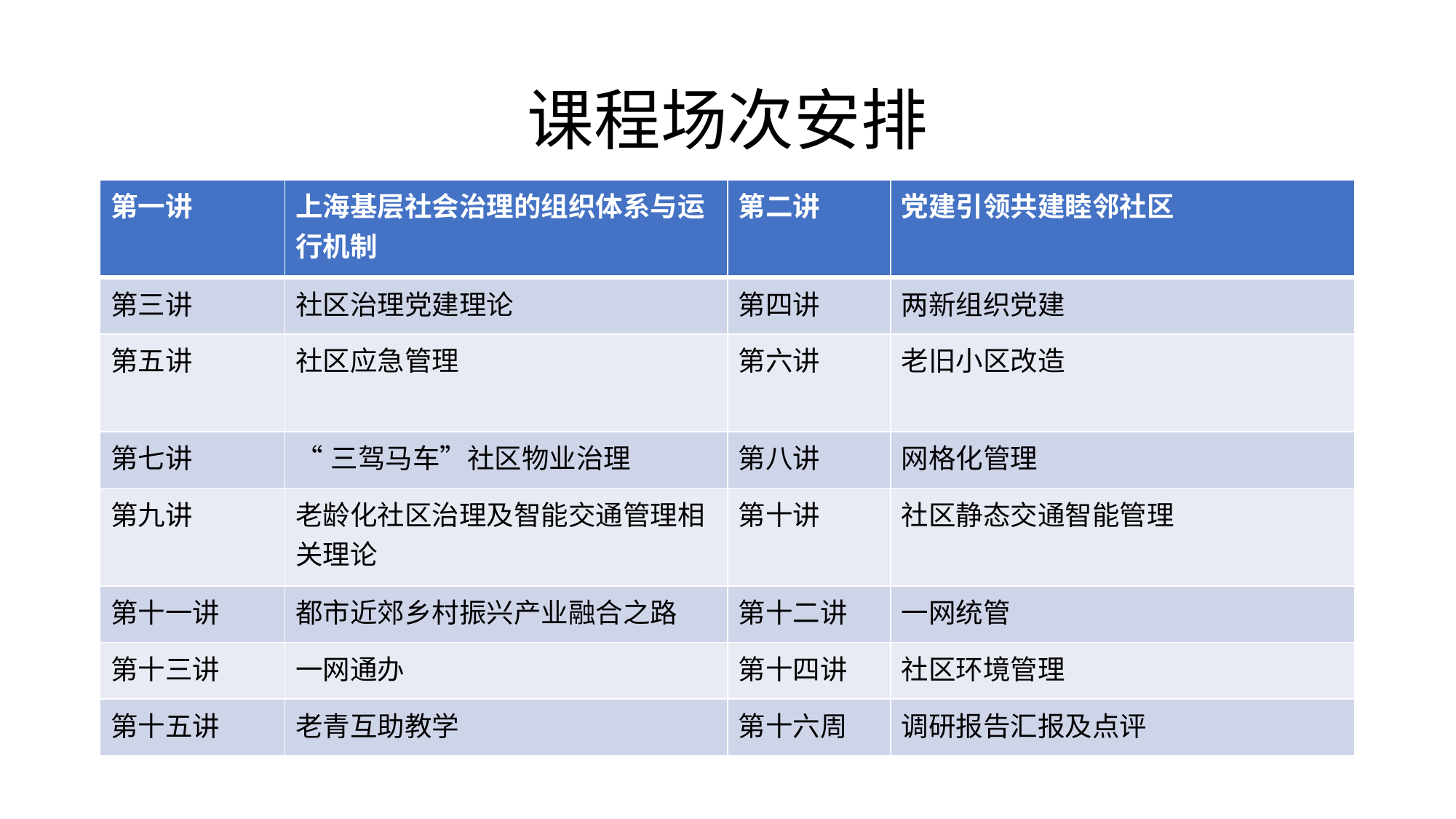

# 课程场次安排
| 第一讲 | 上海基层社会治理的组织体系与运行机制 | 第二讲 | 党建引领共建睦邻社区 |
| --- | --- | --- | --- |
| 第三讲 | 社区治理党建理论 | 第四讲 | 两新组织党建 |
| 第五讲 | 社区应急管理 | 第六讲 | 老旧小区改造 |
| 第七讲 | “三驾马车”社区物业治理 | 第八讲 | 网格化管理 |
| 第九讲 | 老龄化社区治理及智能交通管理相关理论 | 第十讲 | 社区静态交通智能管理 |
| 第十一讲 | 都市近郊乡村振兴产业融合之路 | 第十二讲 | 一网统管 |
| 第十三讲 | 一网通办 | 第十四讲 | 社区环境管理 |
| 第十五讲 | 老青互助教学 | 第十六周 | 调研报告汇报及点评 |